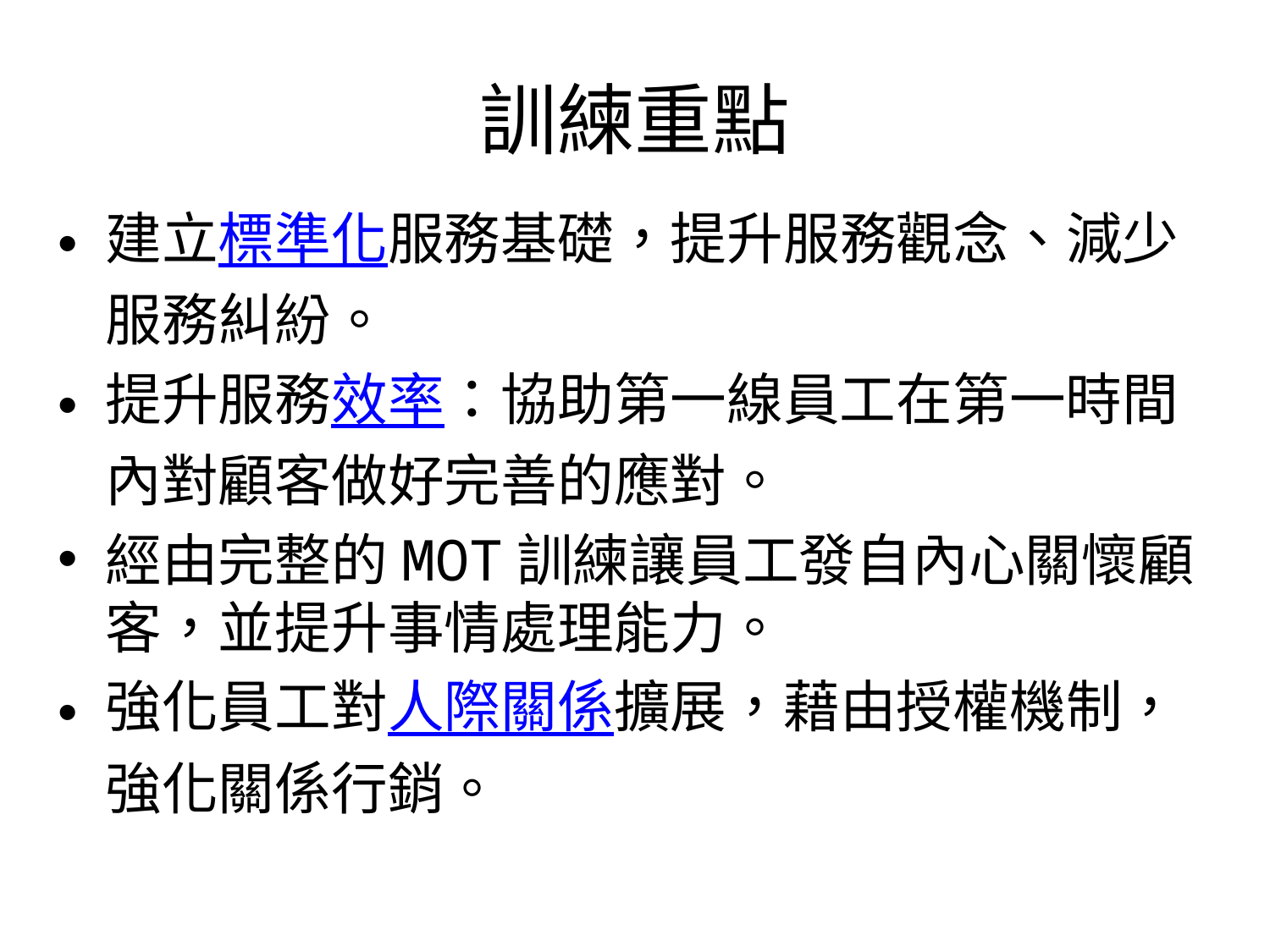

# 訓練重點
建立標準化服務基礎，提升服務觀念、減少服務糾紛。
提升服務效率：協助第一線員工在第一時間內對顧客做好完善的應對。
經由完整的MOT訓練讓員工發自內心關懷顧客，並提升事情處理能力。
強化員工對人際關係擴展，藉由授權機制，強化關係行銷。